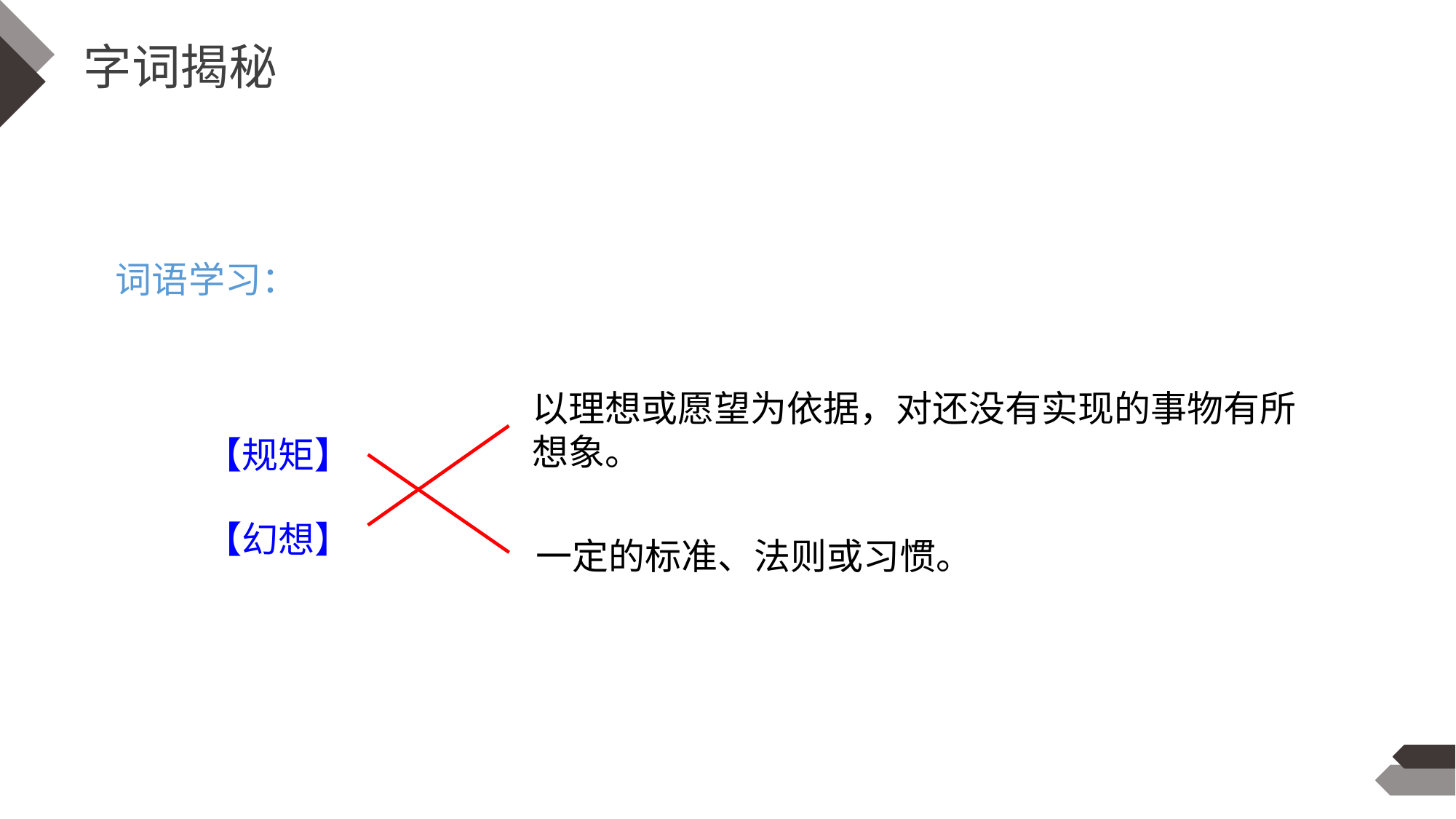

字词揭秘
词语学习：
以理想或愿望为依据，对还没有实现的事物有所想象。
【规矩】
【幻想】
一定的标准、法则或习惯。